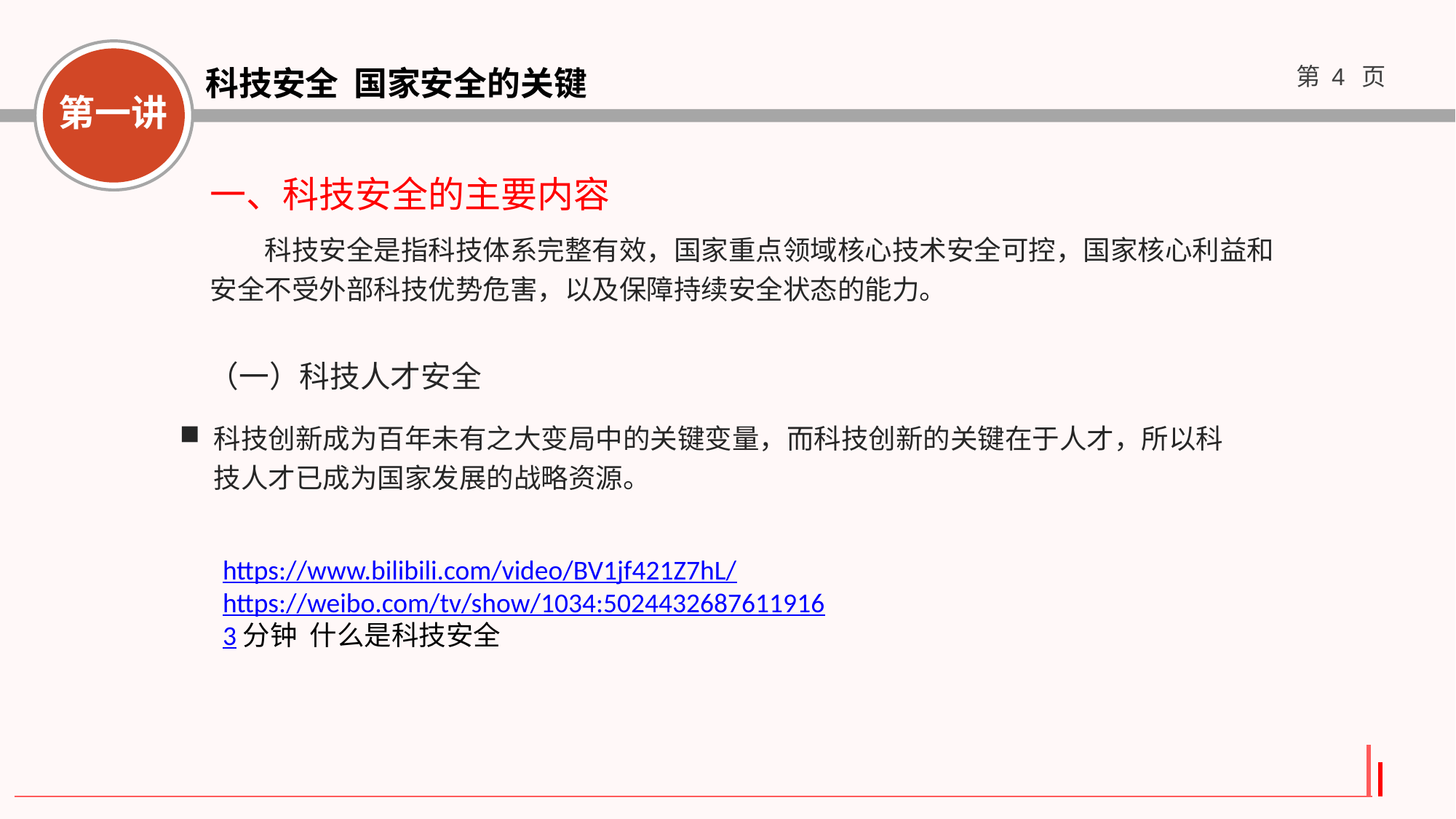

一、科技安全的主要内容
科技安全是指科技体系完整有效，国家重点领域核心技术安全可控，国家核心利益和安全不受外部科技优势危害，以及保障持续安全状态的能力。
（一）科技人才安全
科技创新成为百年未有之大变局中的关键变量，而科技创新的关键在于人才，所以科技人才已成为国家发展的战略资源。
https://www.bilibili.com/video/BV1jf421Z7hL/
https://weibo.com/tv/show/1034:50244326876119163分钟  什么是科技安全